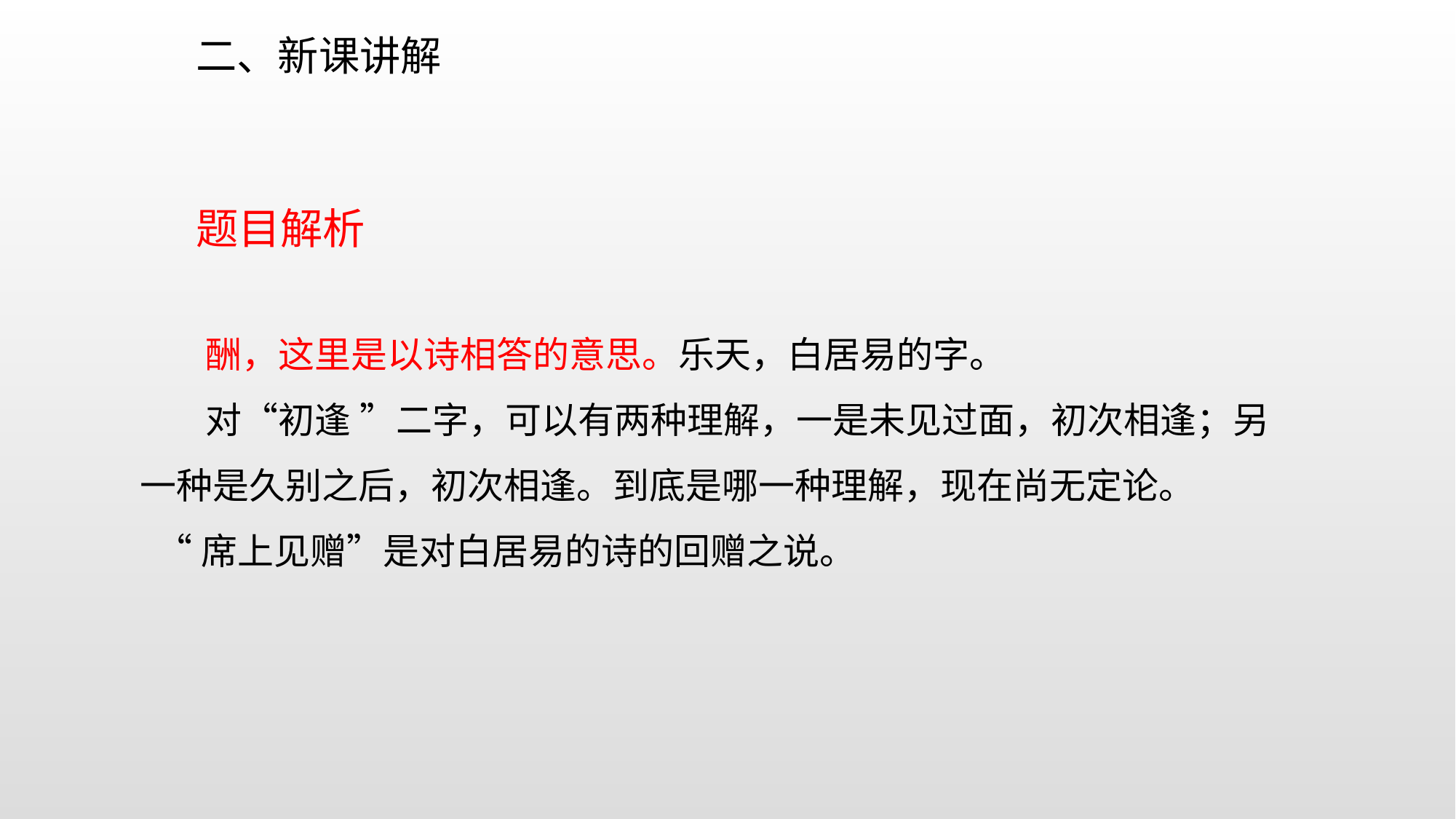

二、新课讲解

题目解析
       酬，这里是以诗相答的意思。乐天，白居易的字。
       对“初逢 ”二字，可以有两种理解，一是未见过面，初次相逢；另一种是久别之后，初次相逢。到底是哪一种理解，现在尚无定论。
  “席上见赠”是对白居易的诗的回赠之说。